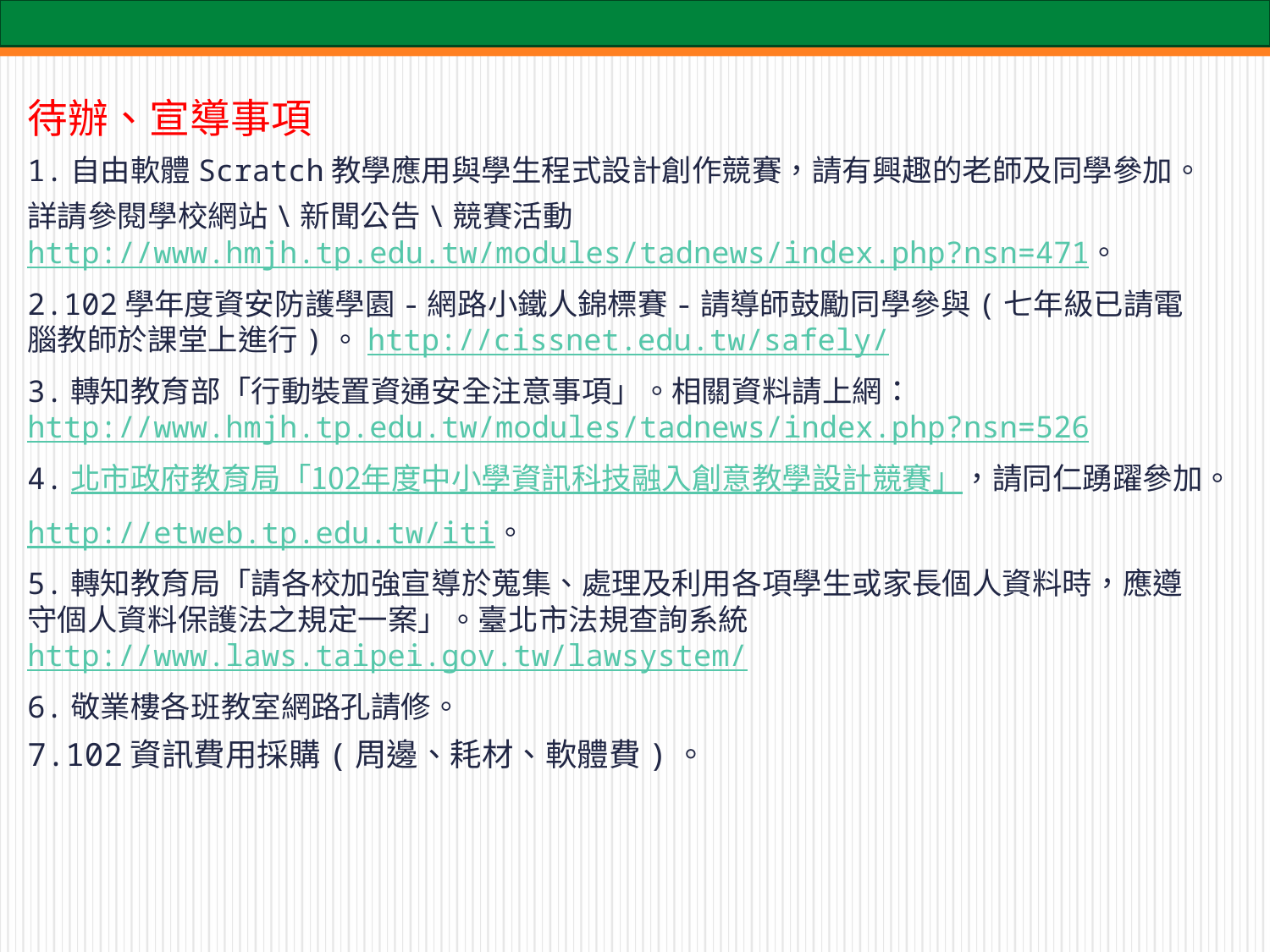

待辦、宣導事項
1.自由軟體Scratch教學應用與學生程式設計創作競賽，請有興趣的老師及同學參加。
詳請參閱學校網站\新聞公告\競賽活動 http://www.hmjh.tp.edu.tw/modules/tadnews/index.php?nsn=471。
2.102學年度資安防護學園-網路小鐵人錦標賽-請導師鼓勵同學參與(七年級已請電腦教師於課堂上進行)。http://cissnet.edu.tw/safely/
3.轉知教育部「行動裝置資通安全注意事項」。相關資料請上網：http://www.hmjh.tp.edu.tw/modules/tadnews/index.php?nsn=526
4.北市政府教育局「102年度中小學資訊科技融入創意教學設計競賽」，請同仁踴躍參加。
http://etweb.tp.edu.tw/iti。
5.轉知教育局「請各校加強宣導於蒐集、處理及利用各項學生或家長個人資料時，應遵守個人資料保護法之規定一案」。臺北市法規查詢系統 http://www.laws.taipei.gov.tw/lawsystem/
6.敬業樓各班教室網路孔請修。
7.102資訊費用採購(周邊、耗材、軟體費)。